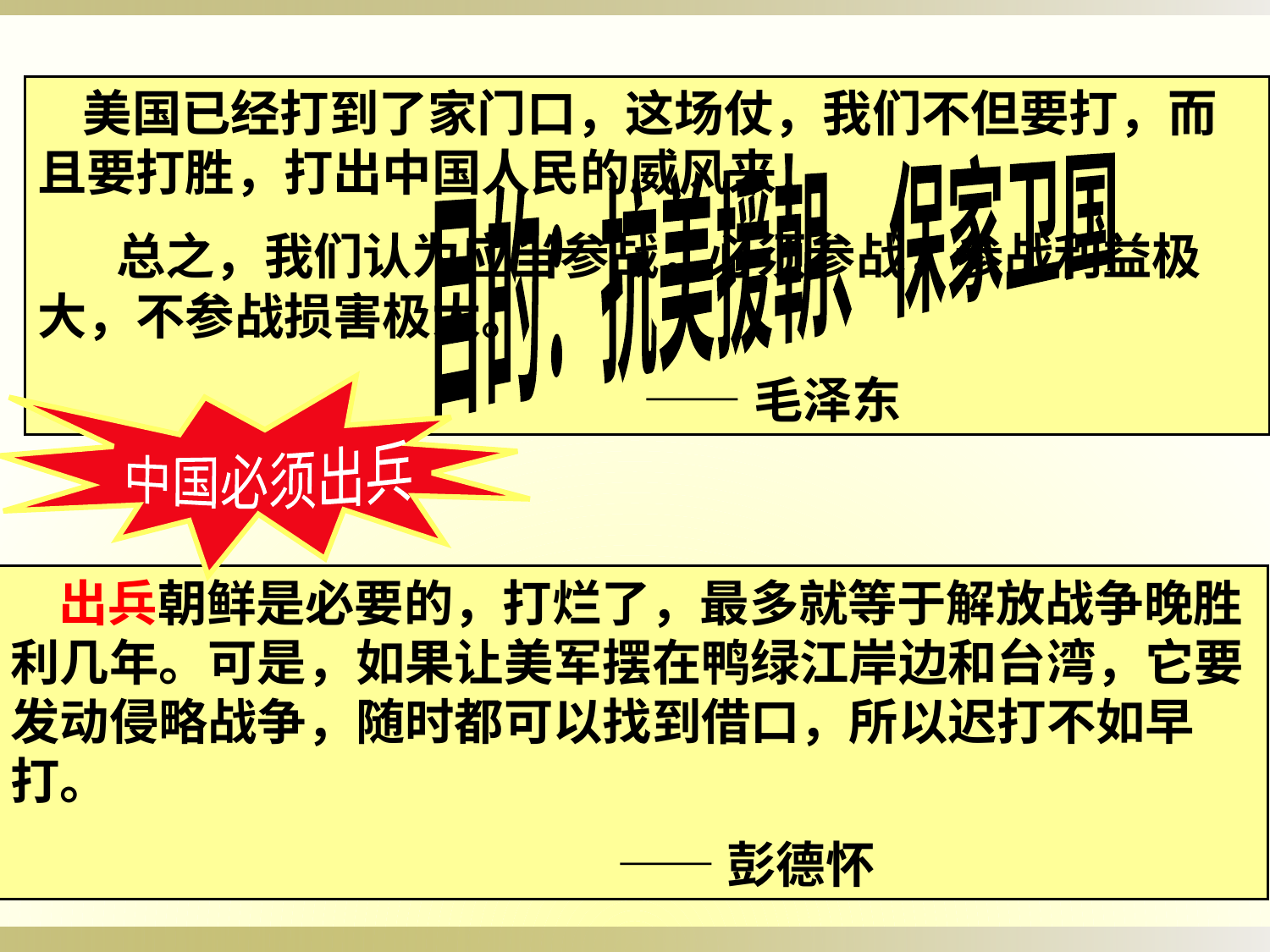

美国已经打到了家门口，这场仗，我们不但要打，而且要打胜，打出中国人民的威风来！
      总之，我们认为应当参战，必须参战，参战利益极大，不参战损害极大。
                                                      ——毛泽东
目的：抗美援朝、保家卫国

中国必须出兵
    出兵朝鲜是必要的，打烂了，最多就等于解放战争晚胜利几年。可是，如果让美军摆在鸭绿江岸边和台湾，它要发动侵略战争，随时都可以找到借口，所以迟打不如早打。
                                                      ——彭德怀